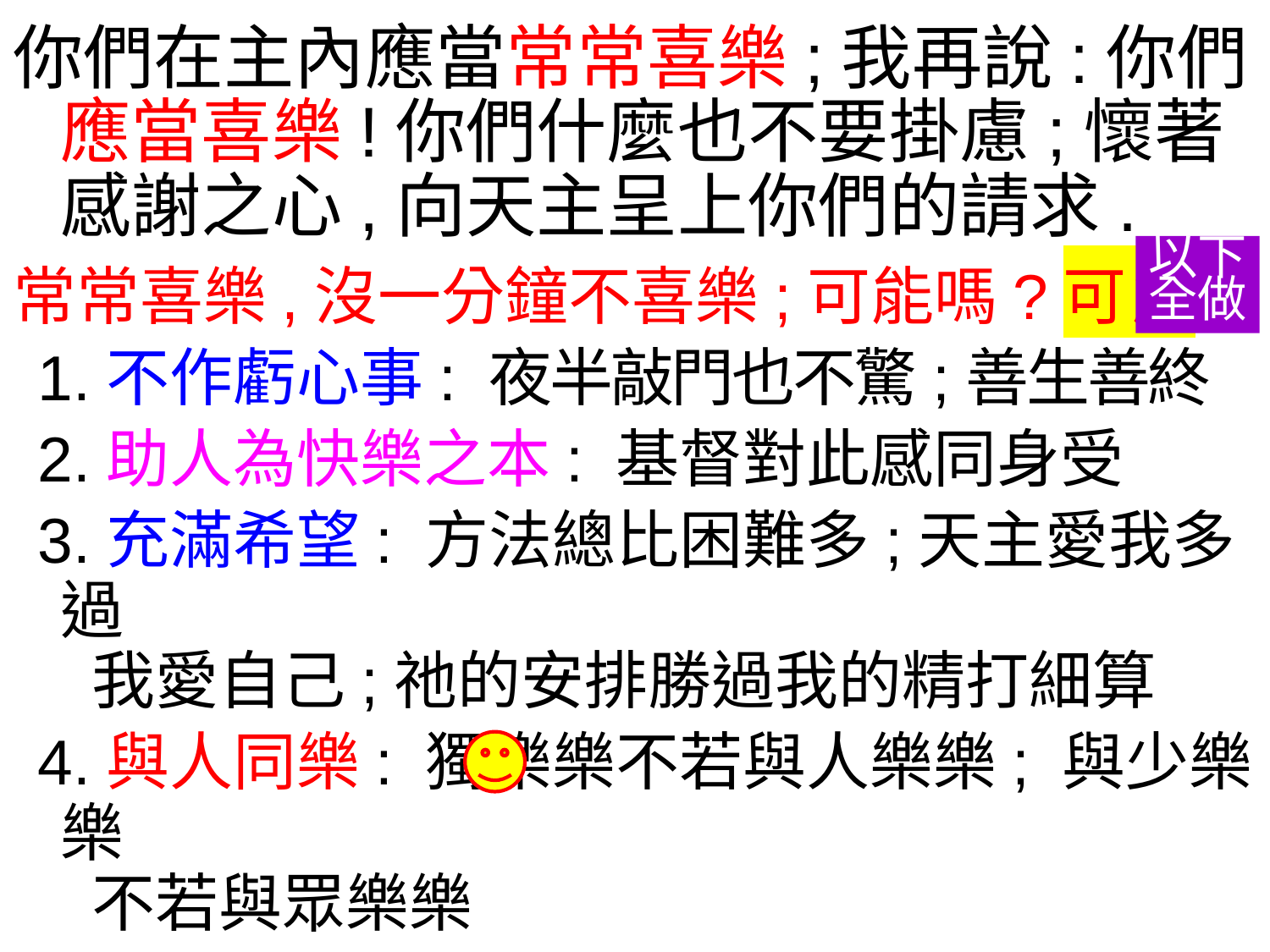

你們在主內應當常常喜樂;我再說:你們
應當喜樂!你們什麼也不要掛慮;懷著感謝之心,向天主呈上你們的請求.
常常喜樂,沒一分鐘不喜樂;可能嗎?可能!
1.不作虧心事: 夜半敲門也不驚;善生善終
2.助人為快樂之本: 基督對此感同身受
3.充滿希望: 方法總比困難多;天主愛我多過
 我愛自己;祂的安排勝過我的精打細算
4.與人同樂: 獨樂樂不若與人樂樂; 與少樂樂
 不若與眾樂樂
5.痛苦是祝福/快樂: 不單是化了妝的祝福!!
以下
全做